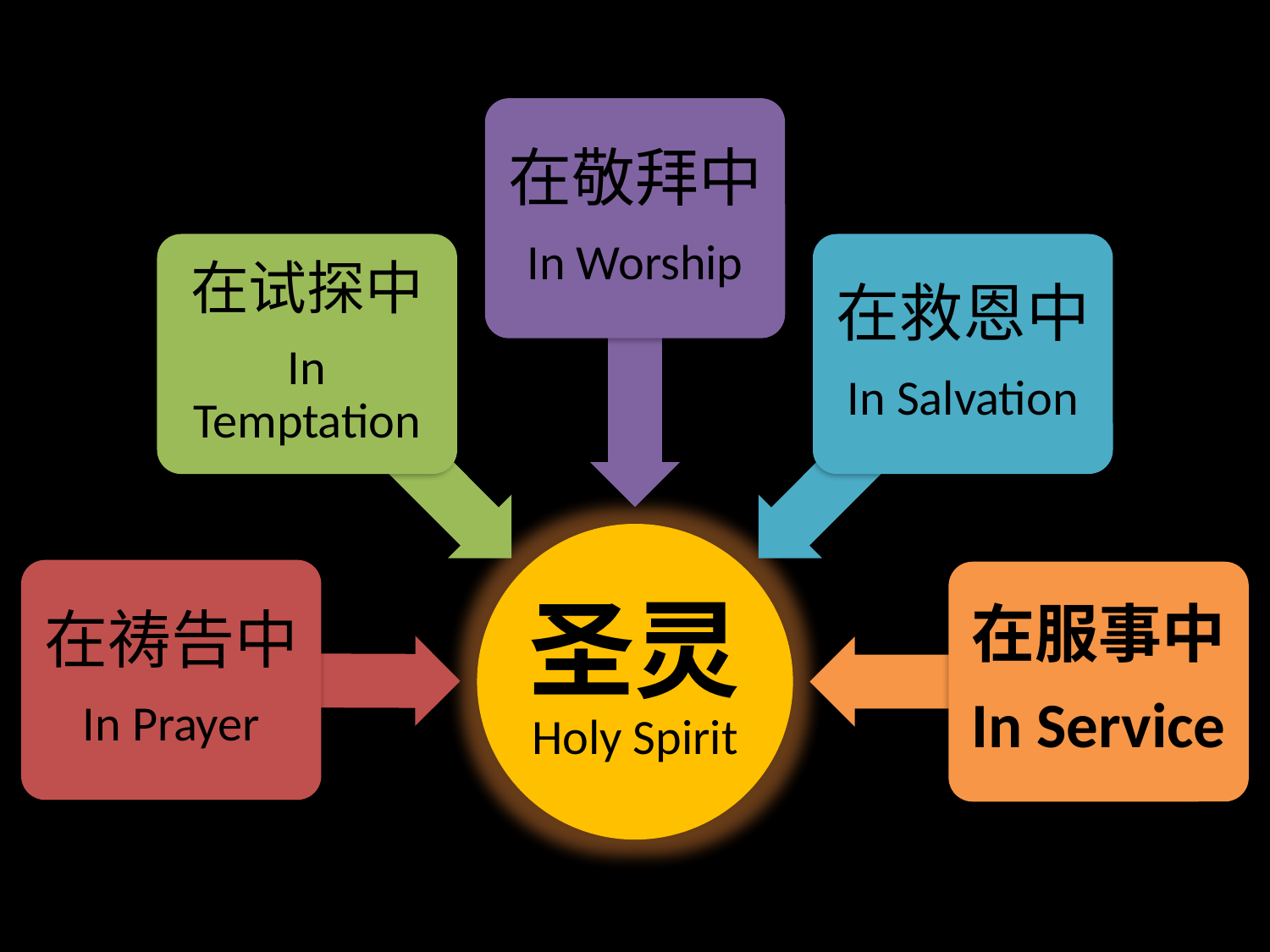

圣灵Holy Spirit
在祷告中
In Prayer
在试探中
In Temptation
在敬拜中
In Worship
在救恩中
In Salvation
在服事中
In Service